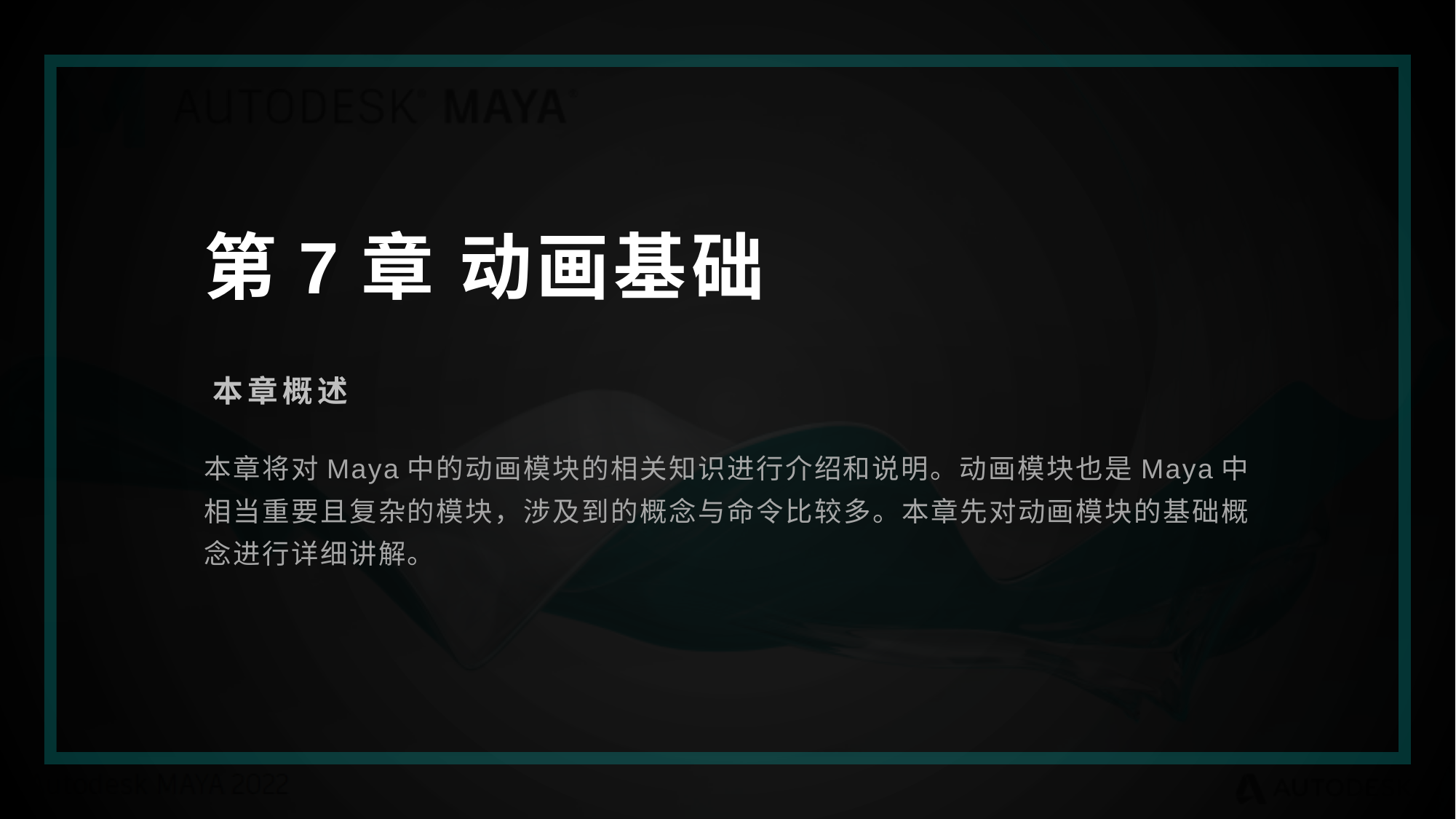

第7章 动画基础
本章将对Maya中的动画模块的相关知识进行介绍和说明。动画模块也是Maya中相当重要且复杂的模块，涉及到的概念与命令比较多。本章先对动画模块的基础概念进行详细讲解。